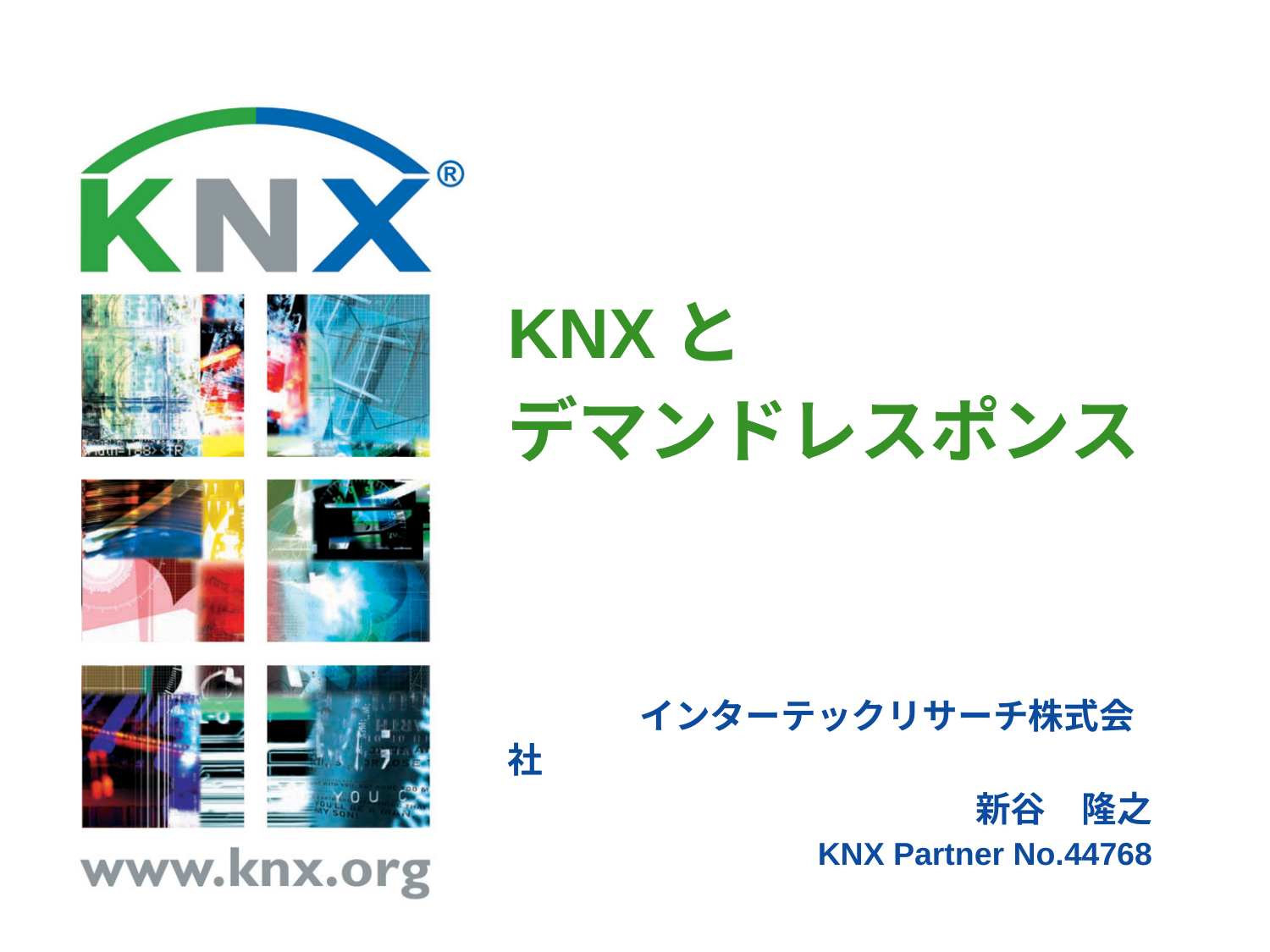

KNXと
デマンドレスポンス

　　     インターテックリサーチ株式会社
新谷　隆之
KNX Partner No.44768